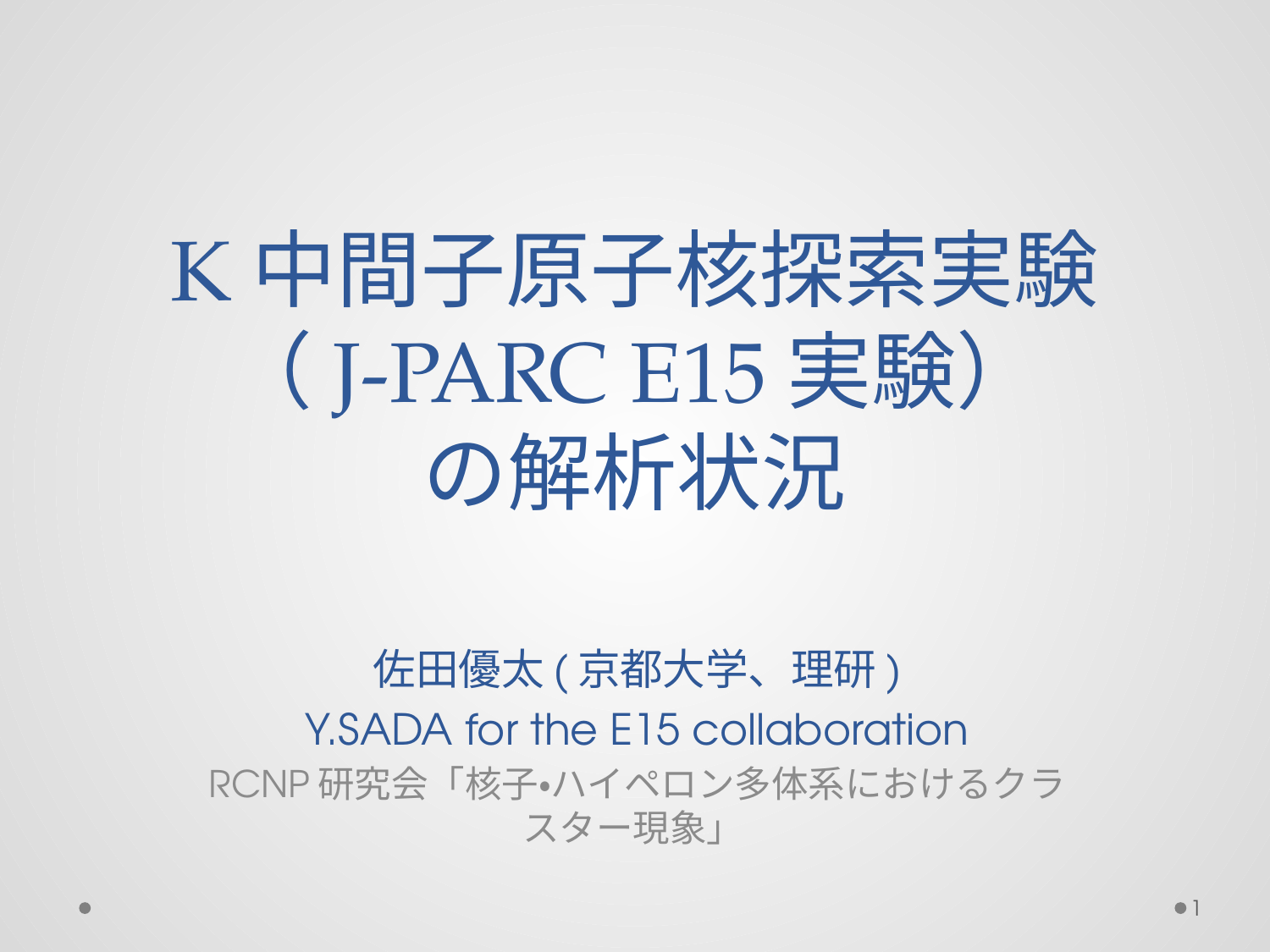

# K中間子原子核探索実験 （J-PARC E15実験） の解析状況
佐田優太(京都大学、理研)
Y.SADA for the E15 collaboration
RCNP研究会「核子・ハイペロン多体系におけるクラスター現象」
1